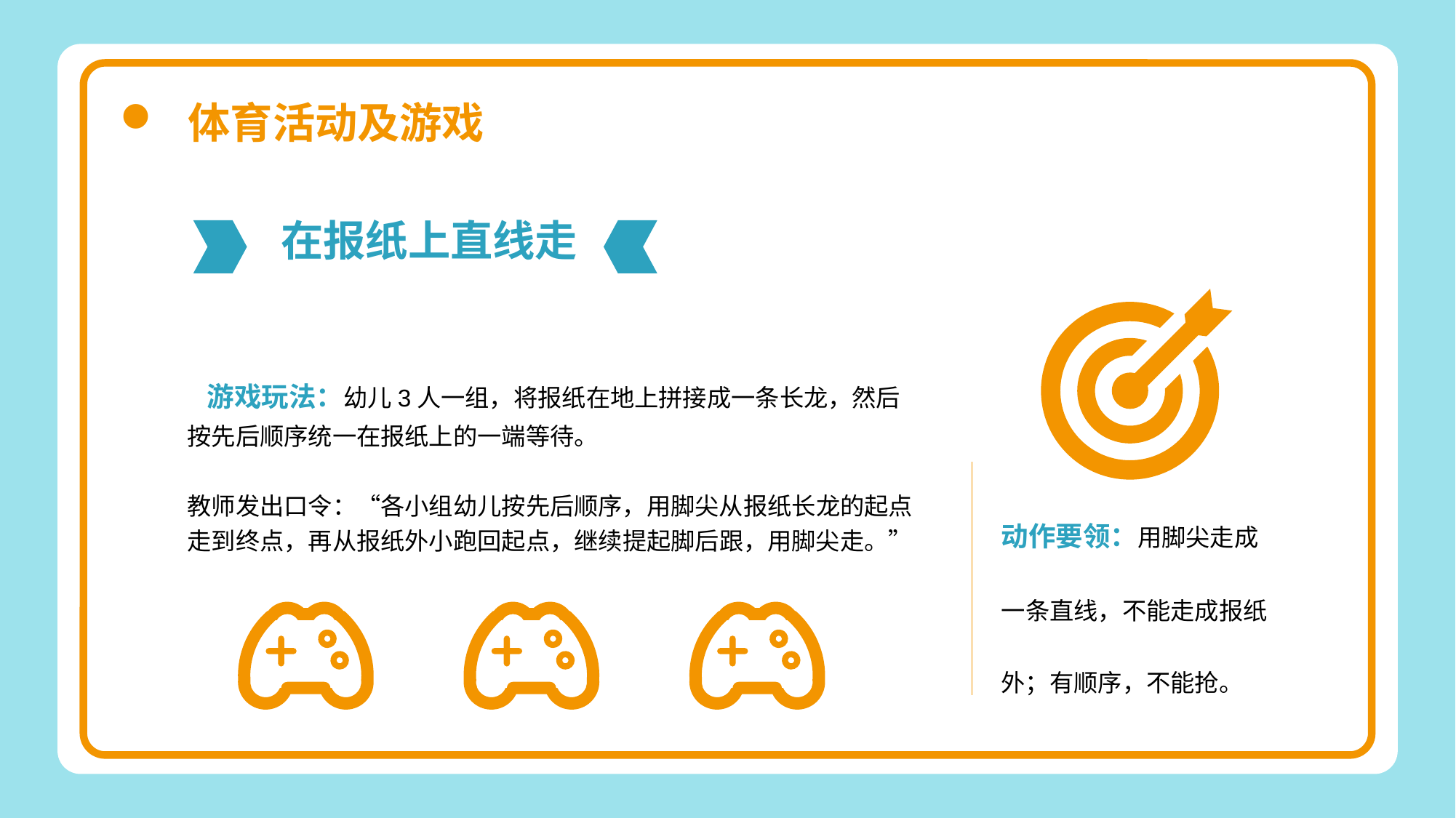

在报纸上直线走

 游戏玩法：幼儿3人一组，将报纸在地上拼接成一条长龙，然后按先后顺序统一在报纸上的一端等待。

教师发出口令：“各小组幼儿按先后顺序，用脚尖从报纸长龙的起点走到终点，再从报纸外小跑回起点，继续提起脚后跟，用脚尖走。”
动作要领：用脚尖走成一条直线，不能走成报纸外；有顺序，不能抢。